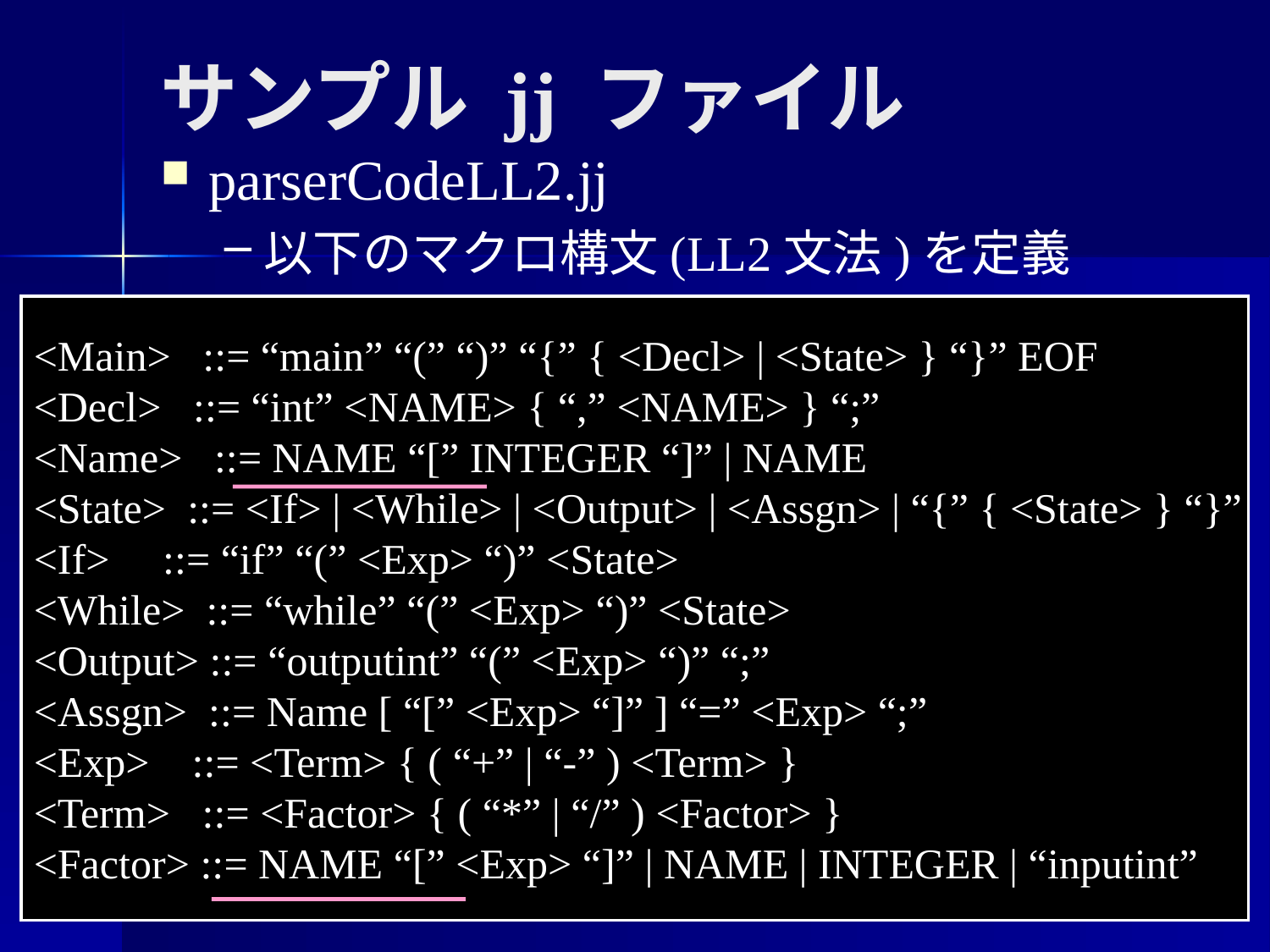

サンプル jj ファイル
parserCodeLL2.jj
以下のマクロ構文(LL2文法)を定義
<Main>   ::= “main” “(” “)” “{” { <Decl> | <State> } “}” EOF
<Decl>   ::= “int” <NAME> { “,” <NAME> } “;”
<Name>   ::= NAME “[” INTEGER “]” | NAME
<State>  ::= <If> | <While> | <Output> | <Assgn> | “{” { <State> } “}”
<If>     ::= “if” “(” <Exp> “)” <State>
<While>  ::= “while” “(” <Exp> “)” <State>
<Output> ::= “outputint” “(” <Exp> “)” “;”
<Assgn>  ::= Name [ “[” <Exp> “]” ] “=” <Exp> “;”
<Exp>    ::= <Term> { ( “+” | “-” ) <Term> }
<Term>   ::= <Factor> { ( “*” | “/” ) <Factor> }
<Factor> ::= NAME “[” <Exp> “]” | NAME | INTEGER | “inputint”